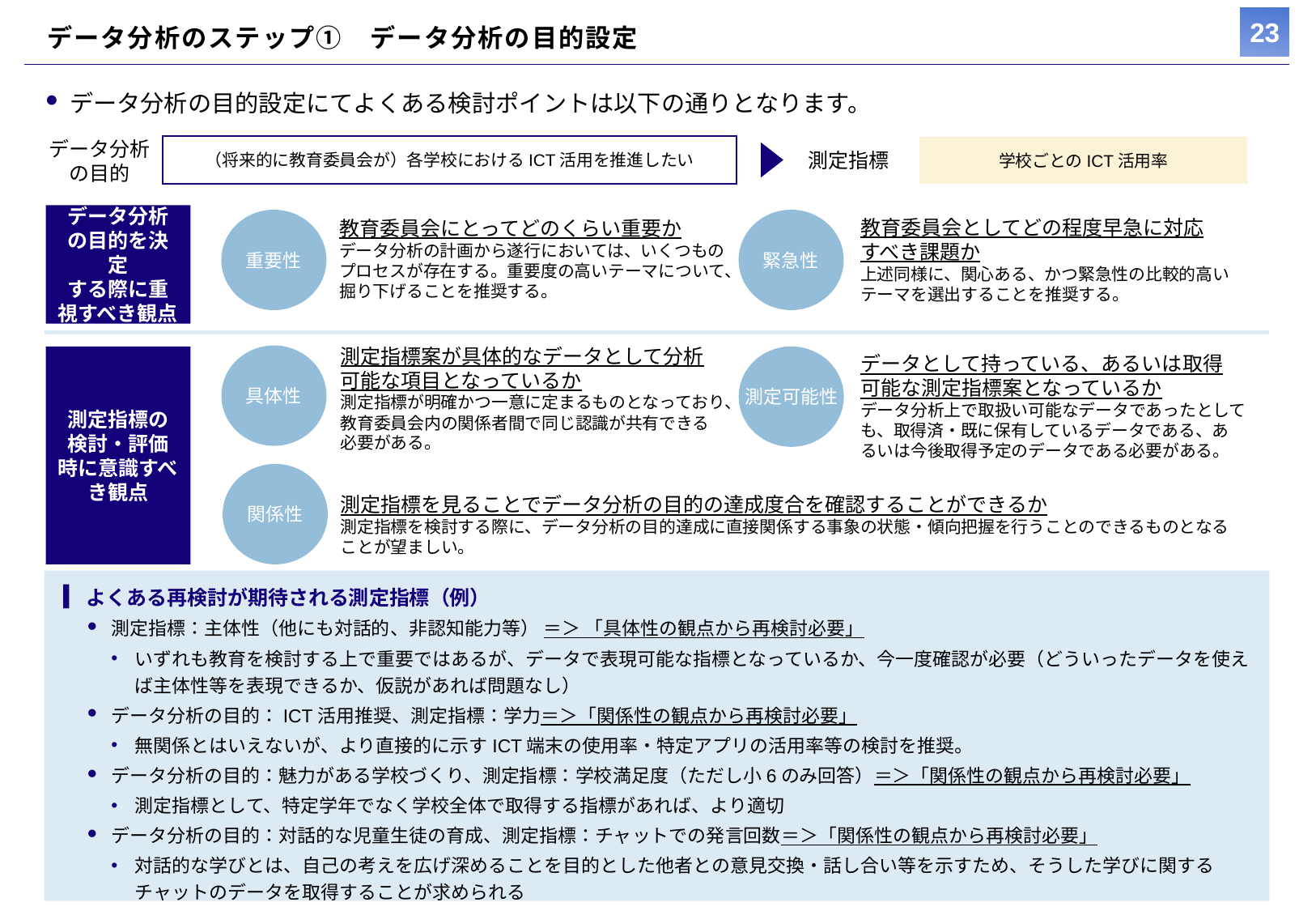

# データ分析のステップ①　データ分析の目的設定
データ分析の目的設定にてよくある検討ポイントは以下の通りとなります。

データ分析
の目的
（将来的に教育委員会が）各学校におけるICT活用を推進したい
学校ごとのICT活用率
測定指標

データ分析の目的を決定
する際に重視すべき観点
教育委員会としてどの程度早急に対応
すべき課題か
上述同様に、関心ある、かつ緊急性の比較的高いテーマを選出することを推奨する。
重要性
教育委員会にとってどのくらい重要か
データ分析の計画から遂行においては、いくつものプロセスが存在する。重要度の高いテーマについて、掘り下げることを推奨する。
緊急性
測定指標案が具体的なデータとして分析
可能な項目となっているか
測定指標が明確かつ一意に定まるものとなっており、教育委員会内の関係者間で同じ認識が共有できる必要がある。
データとして持っている、あるいは取得
可能な測定指標案となっているか
データ分析上で取扱い可能なデータであったとしても、取得済・既に保有しているデータである、あるいは今後取得予定のデータである必要がある。
具体性
測定指標の
検討・評価時に意識すべき観点
測定可能性
関係性
測定指標を見ることでデータ分析の目的の達成度合を確認することができるか
測定指標を検討する際に、データ分析の目的達成に直接関係する事象の状態・傾向把握を行うことのできるものとなる
ことが望ましい。
よくある再検討が期待される測定指標（例）
測定指標：主体性（他にも対話的、非認知能力等） ＝＞ 「具体性の観点から再検討必要」
いずれも教育を検討する上で重要ではあるが、データで表現可能な指標となっているか、今一度確認が必要（どういったデータを使えば主体性等を表現できるか、仮説があれば問題なし）
データ分析の目的：ICT活用推奨、測定指標：学力＝＞「関係性の観点から再検討必要」
無関係とはいえないが、より直接的に示すICT端末の使用率・特定アプリの活用率等の検討を推奨。
データ分析の目的：魅力がある学校づくり、測定指標：学校満足度（ただし小6のみ回答）＝＞「関係性の観点から再検討必要」
測定指標として、特定学年でなく学校全体で取得する指標があれば、より適切
データ分析の目的：対話的な児童生徒の育成、測定指標：チャットでの発言回数＝＞「関係性の観点から再検討必要」
対話的な学びとは、自己の考えを広げ深めることを目的とした他者との意見交換・話し合い等を示すため、そうした学びに関するチャットのデータを取得することが求められる